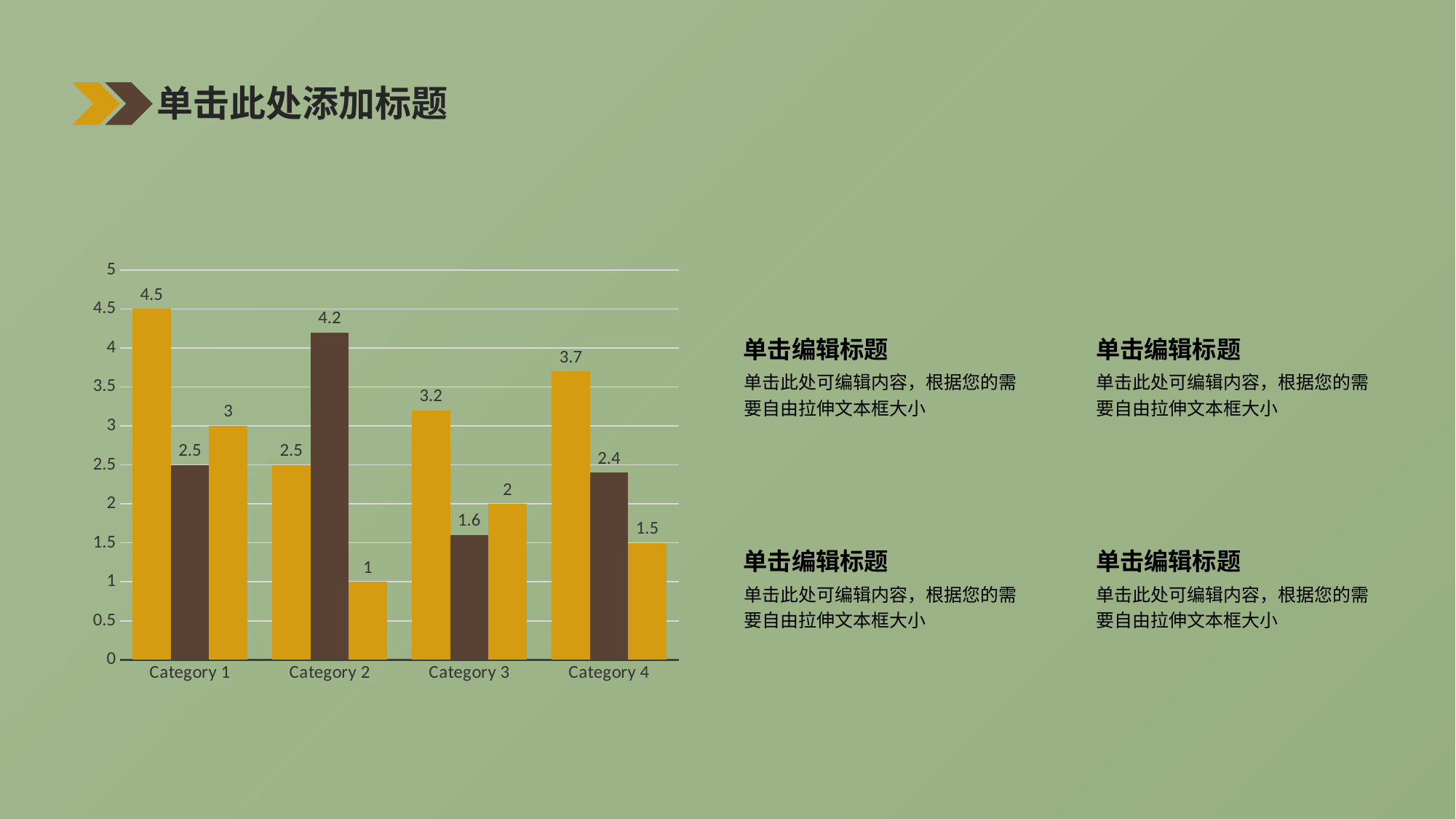

单击此处添加标题

### Chart

| Category | Series 1 | Series 2 | Series 3 |
|---|---|---|---|
| Category 1 | 4.5 | 2.5 | 3.0 |
| Category 2 | 2.5 | 4.2 | 1.0 |
| Category 3 | 3.2 | 1.6 | 2.0 |
| Category 4 | 3.7 | 2.4 | 1.5 |
单击编辑标题
单击编辑标题
单击此处可编辑内容，根据您的需要自由拉伸文本框大小
单击此处可编辑内容，根据您的需要自由拉伸文本框大小
单击编辑标题
单击编辑标题
单击此处可编辑内容，根据您的需要自由拉伸文本框大小
单击此处可编辑内容，根据您的需要自由拉伸文本框大小